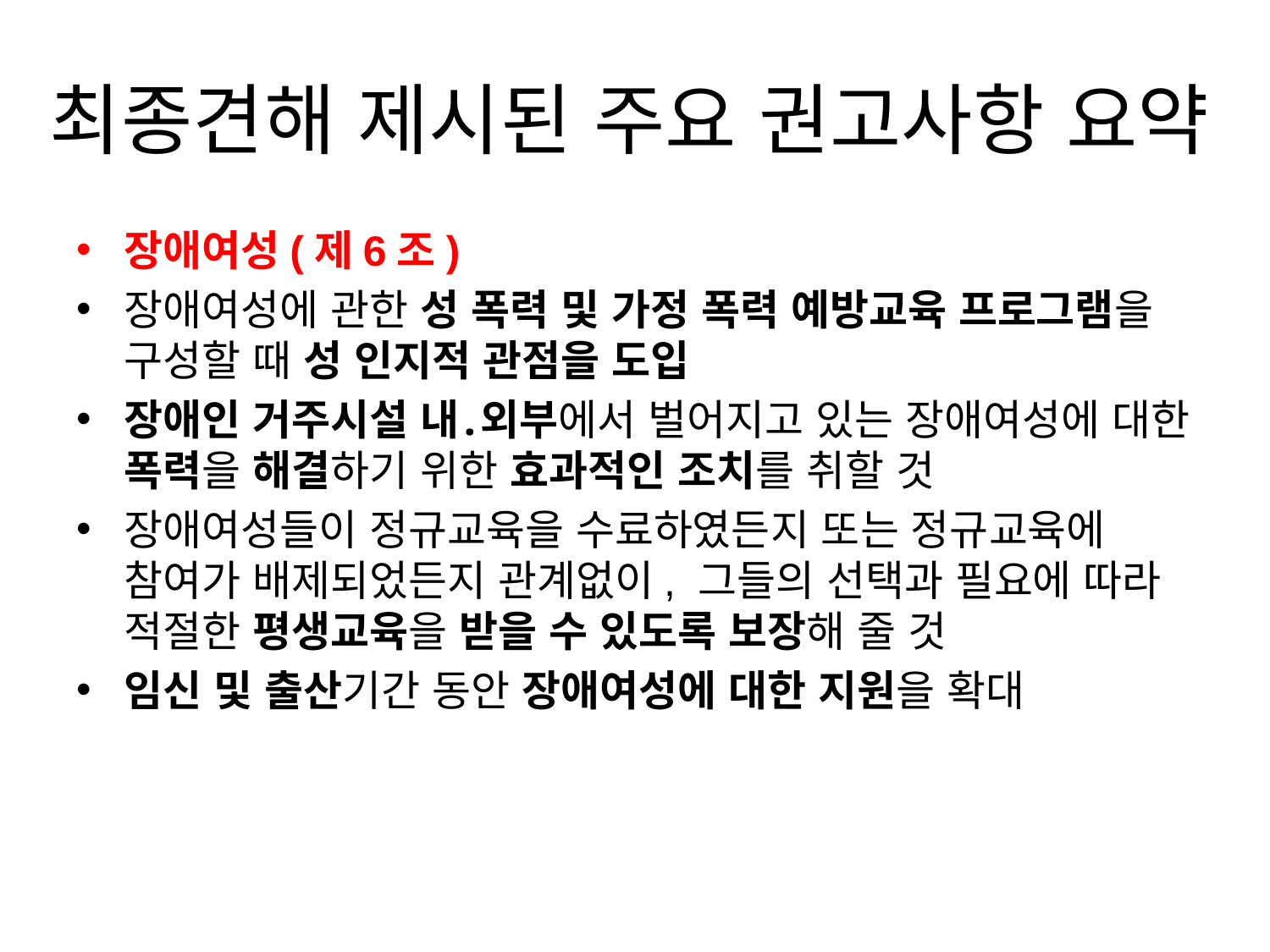

# 최종견해 제시된 주요 권고사항 요약
장애여성(제6조)
장애여성에 관한 성 폭력 및 가정 폭력 예방교육 프로그램을 구성할 때 성 인지적 관점을 도입
장애인 거주시설 내․외부에서 벌어지고 있는 장애여성에 대한 폭력을 해결하기 위한 효과적인 조치를 취할 것
장애여성들이 정규교육을 수료하였든지 또는 정규교육에 참여가 배제되었든지 관계없이, 그들의 선택과 필요에 따라 적절한 평생교육을 받을 수 있도록 보장해 줄 것
임신 및 출산기간 동안 장애여성에 대한 지원을 확대